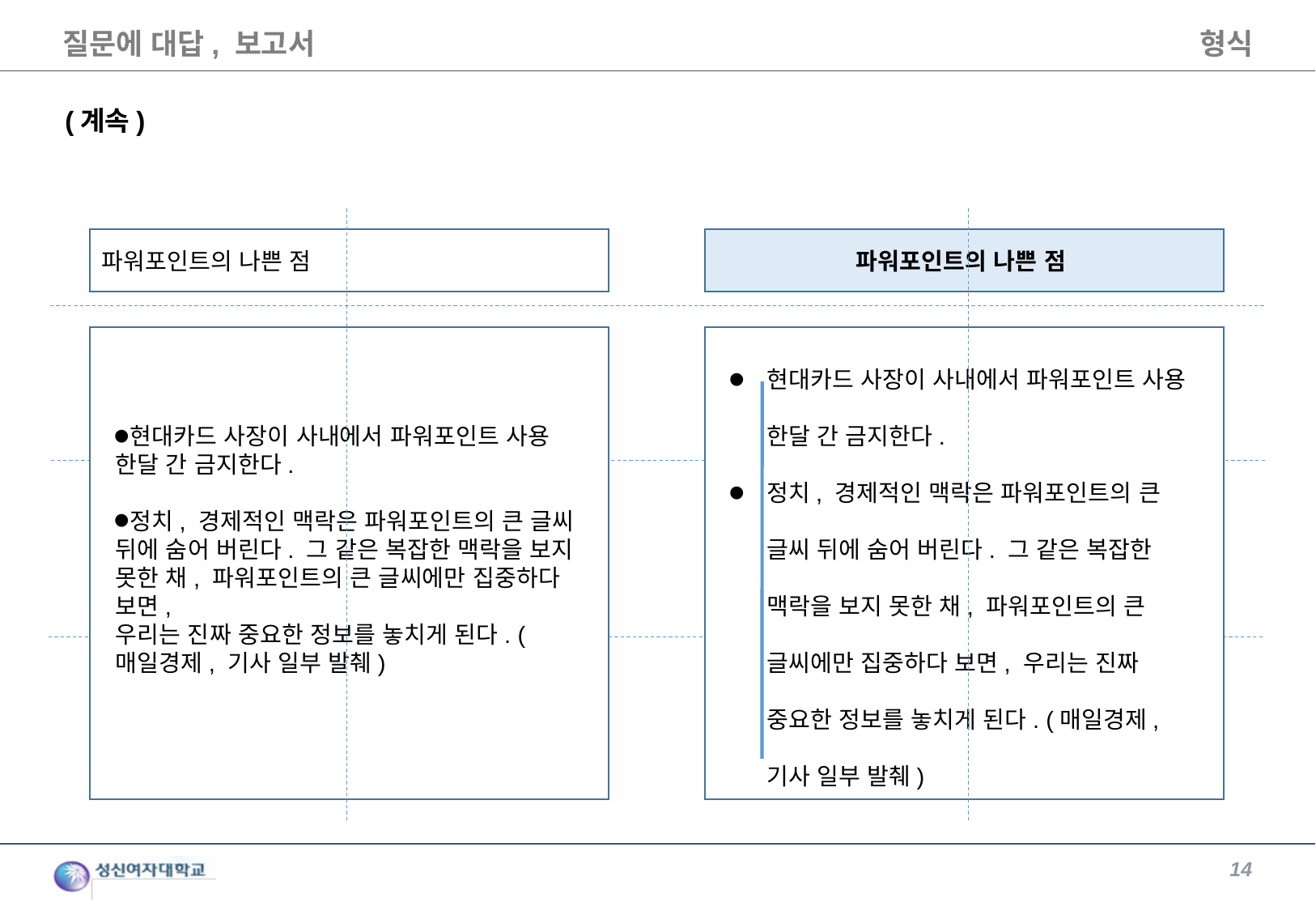

질문에 대답, 보고서
형식
(계속)
파워포인트의 나쁜 점
파워포인트의 나쁜 점
현대카드 사장이 사내에서 파워포인트 사용 한달 간 금지한다.

정치, 경제적인 맥락은 파워포인트의 큰 글씨 뒤에 숨어 버린다. 그 같은 복잡한 맥락을 보지 못한 채, 파워포인트의 큰 글씨에만 집중하다 보면,
우리는 진짜 중요한 정보를 놓치게 된다. (매일경제, 기사 일부 발췌)

현대카드 사장이 사내에서 파워포인트 사용
한달 간 금지한다.
정치, 경제적인 맥락은 파워포인트의 큰 글씨 뒤에 숨어 버린다. 그 같은 복잡한 맥락을 보지 못한 채, 파워포인트의 큰 글씨에만 집중하다 보면, 우리는 진짜 중요한 정보를 놓치게 된다. (매일경제, 기사 일부 발췌)
14